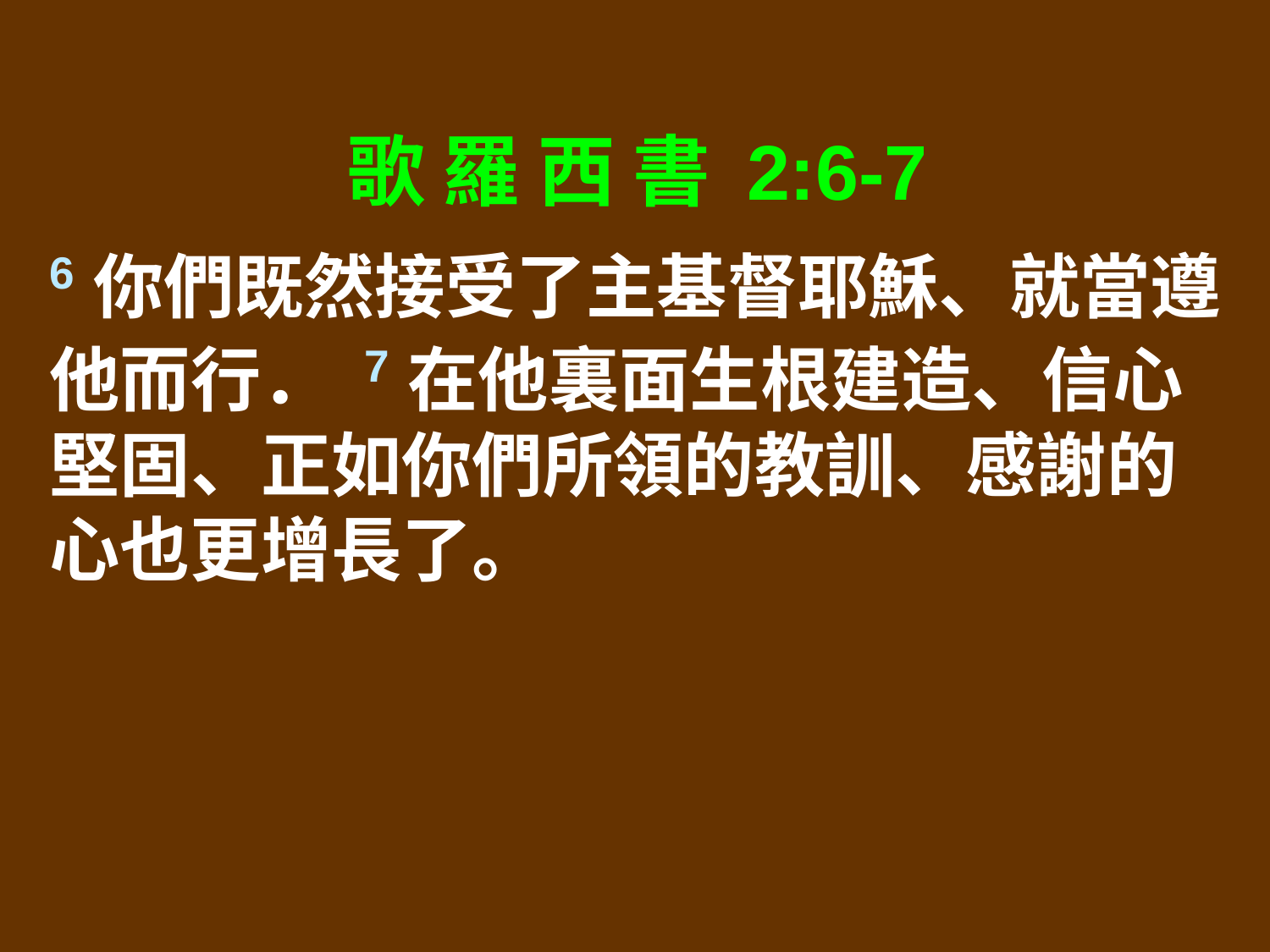

歌 羅 西 書 2:6-7
6你們既然接受了主基督耶穌、就當遵他而行． 7在他裏面生根建造、信心堅固、正如你們所領的教訓、感謝的心也更增長了。